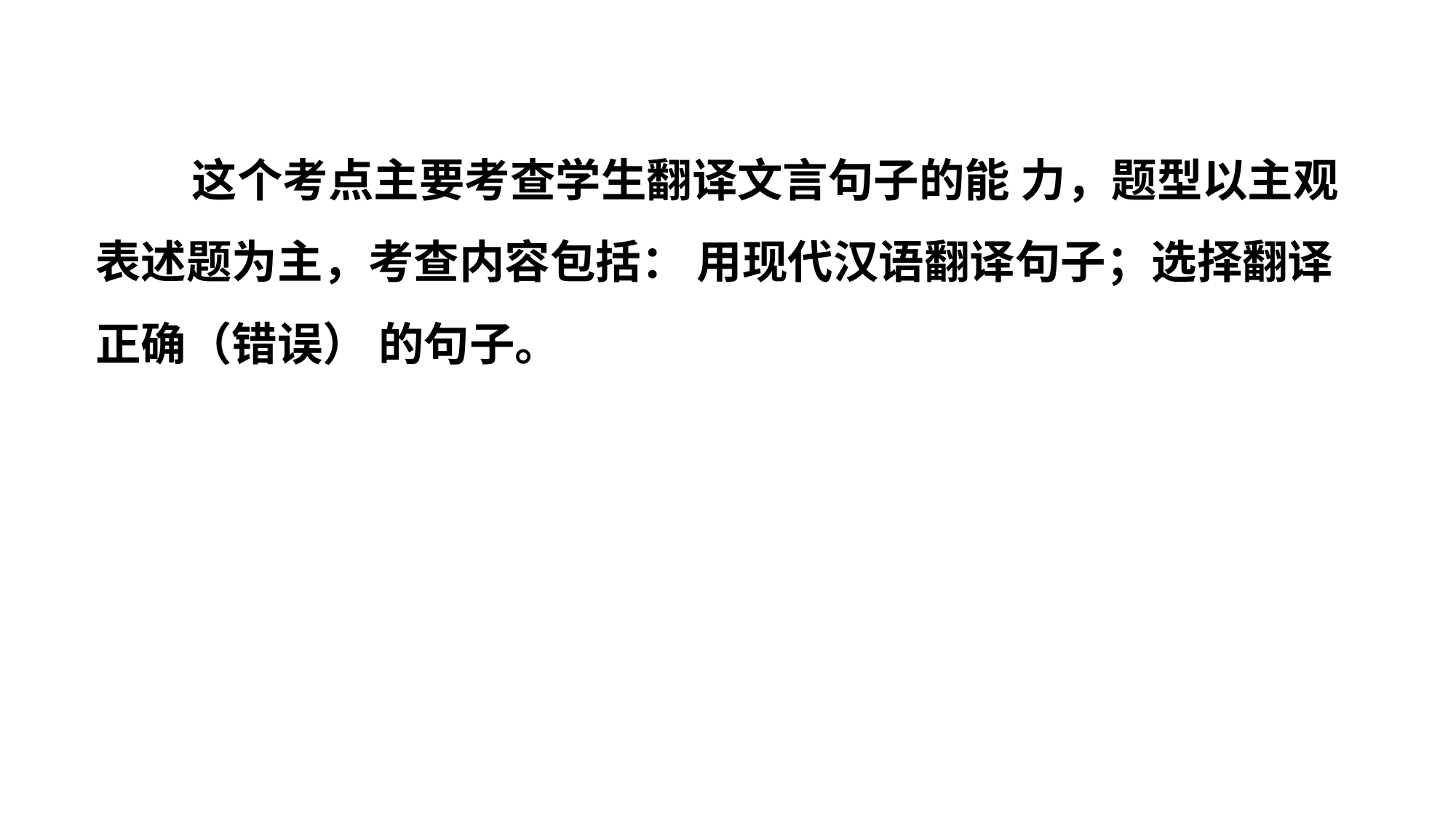

这个考点主要考查学生翻译文言句子的能 力，题型以主观表述题为主，考查内容包括： 用现代汉语翻译句子；选择翻译正确（错误） 的句子。